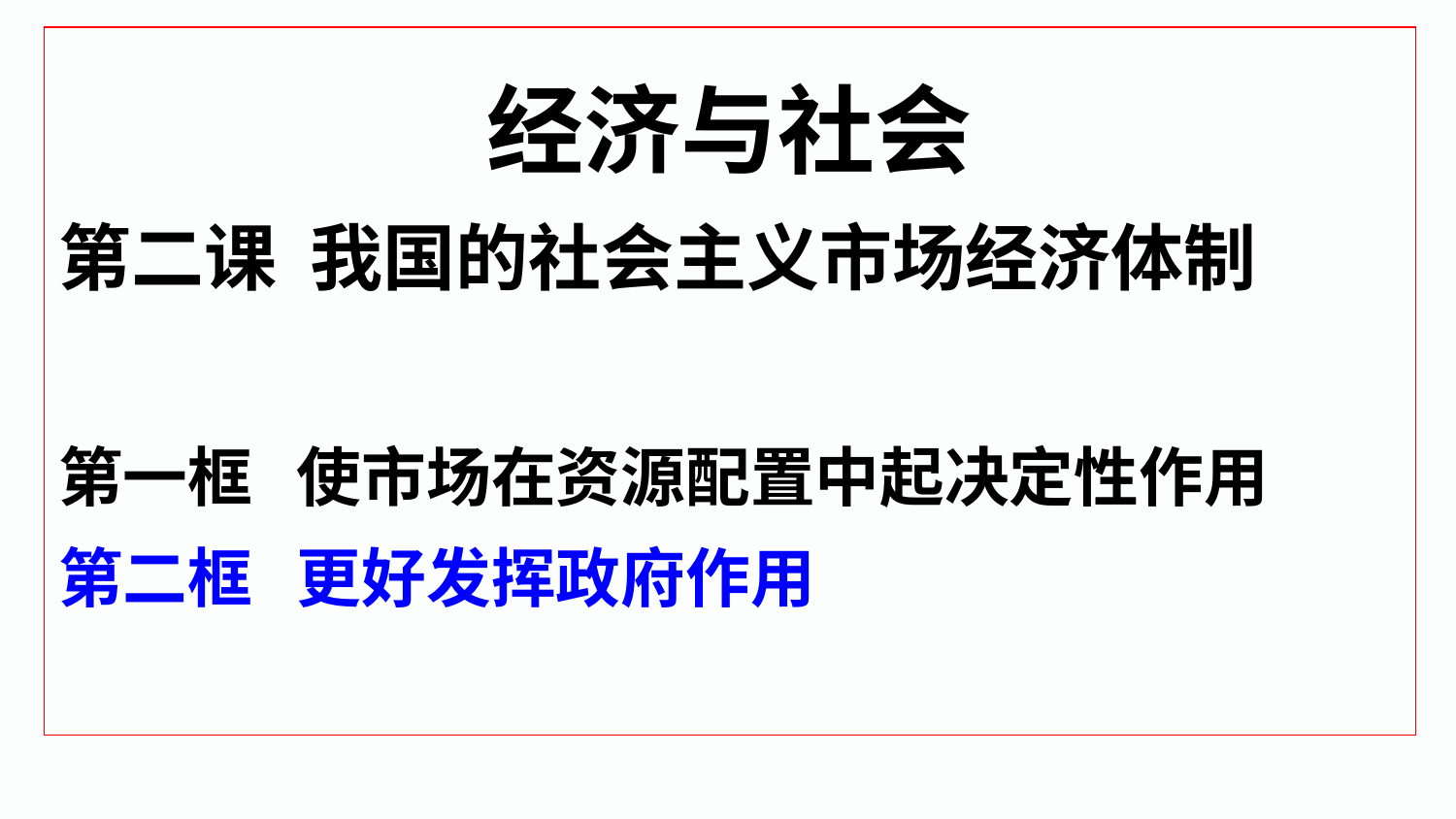

经济与社会
第二课  我国的社会主义市场经济体制

第一框   使市场在资源配置中起决定性作用
第二框   更好发挥政府作用